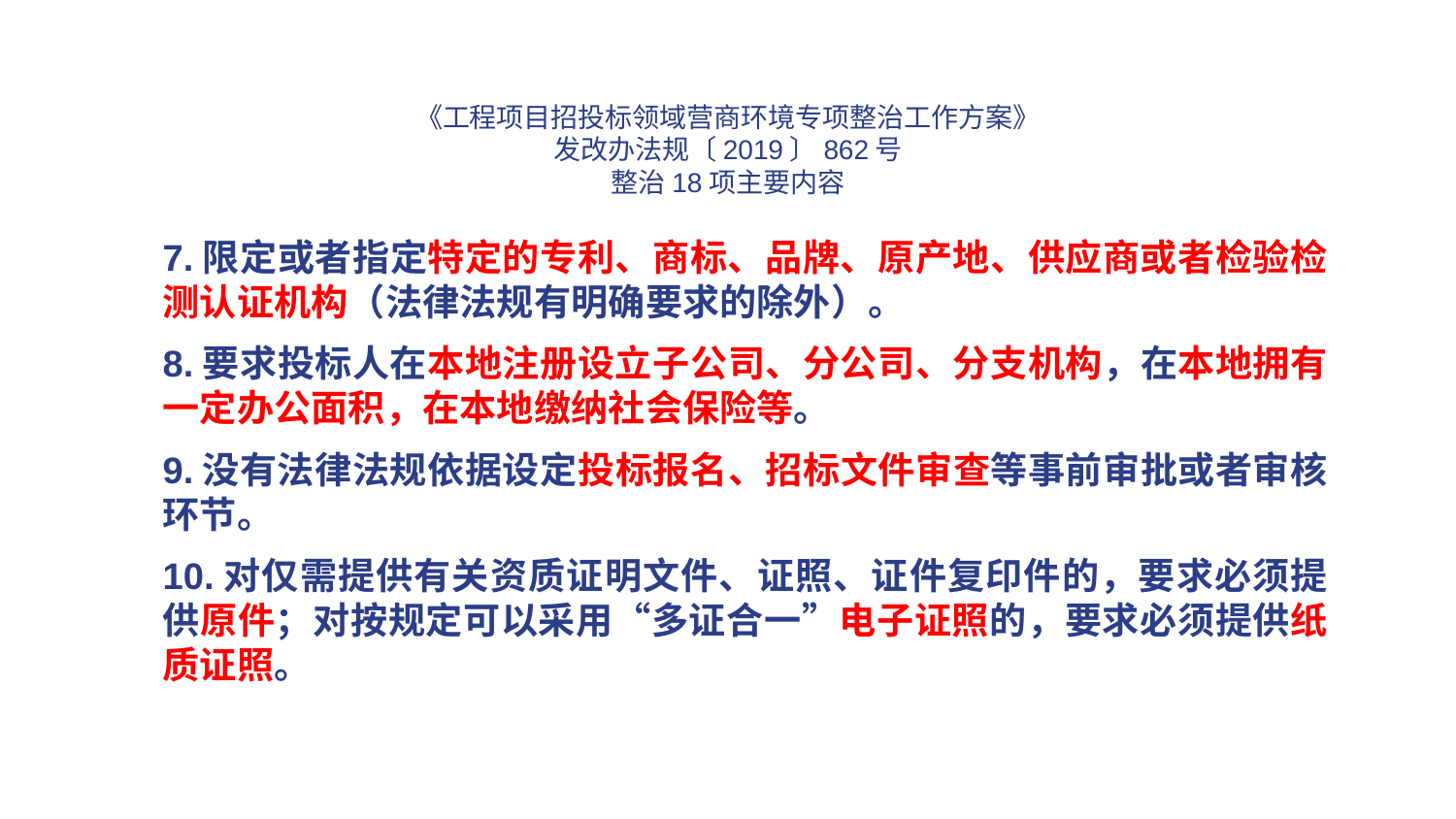

# 《工程项目招投标领域营商环境专项整治工作方案》 发改办法规〔2019〕862号 整治18项主要内容
7.限定或者指定特定的专利、商标、品牌、原产地、供应商或者检验检测认证机构（法律法规有明确要求的除外）。
8.要求投标人在本地注册设立子公司、分公司、分支机构，在本地拥有一定办公面积，在本地缴纳社会保险等。
9.没有法律法规依据设定投标报名、招标文件审查等事前审批或者审核环节。
10.对仅需提供有关资质证明文件、证照、证件复印件的，要求必须提供原件；对按规定可以采用“多证合一”电子证照的，要求必须提供纸质证照。